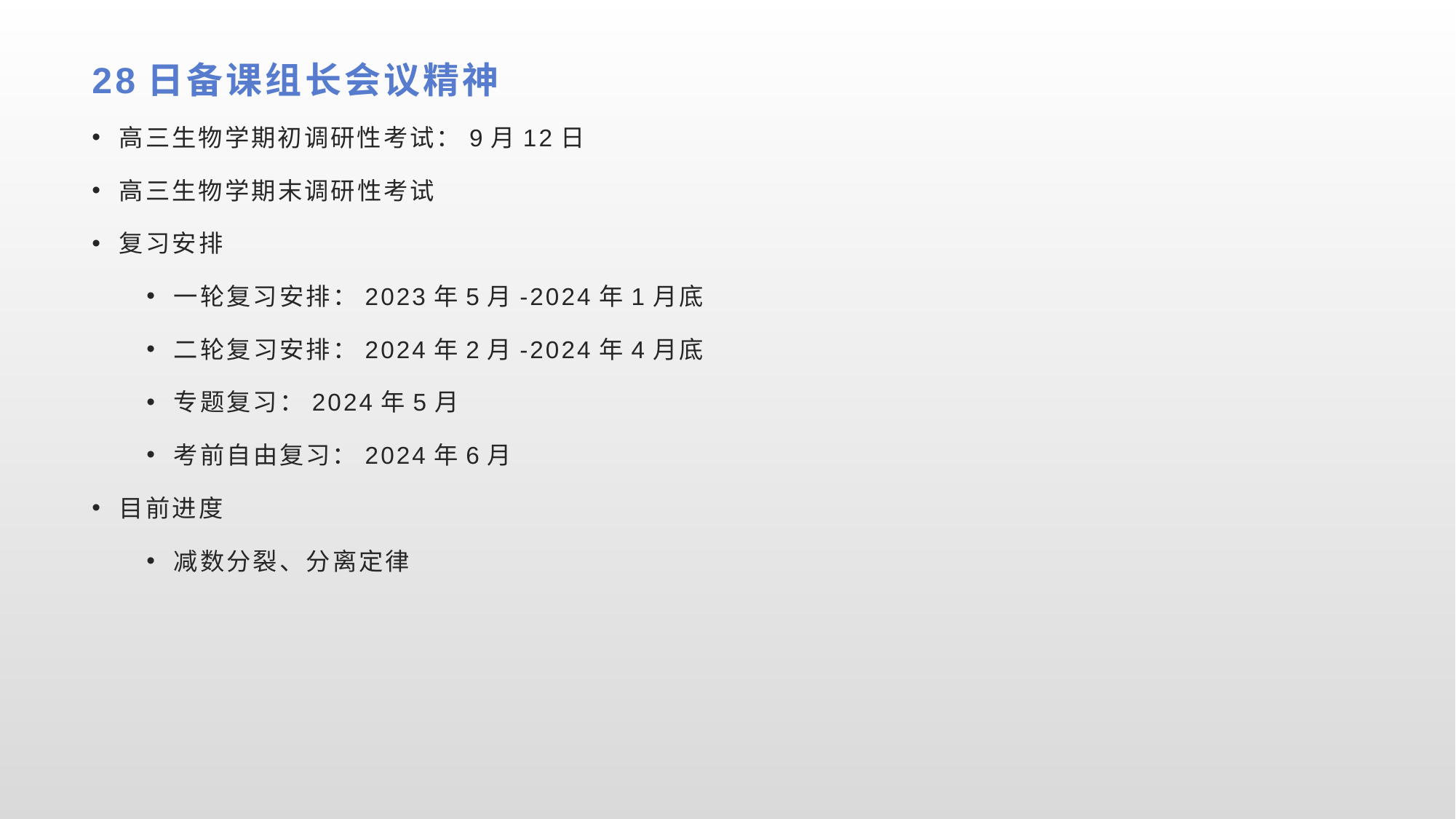

# 28日备课组长会议精神
高三生物学期初调研性考试：9月12日
高三生物学期末调研性考试
复习安排
一轮复习安排：2023年5月-2024年1月底
二轮复习安排：2024年2月-2024年4月底
专题复习：2024年5月
考前自由复习：2024年6月
目前进度
减数分裂、分离定律